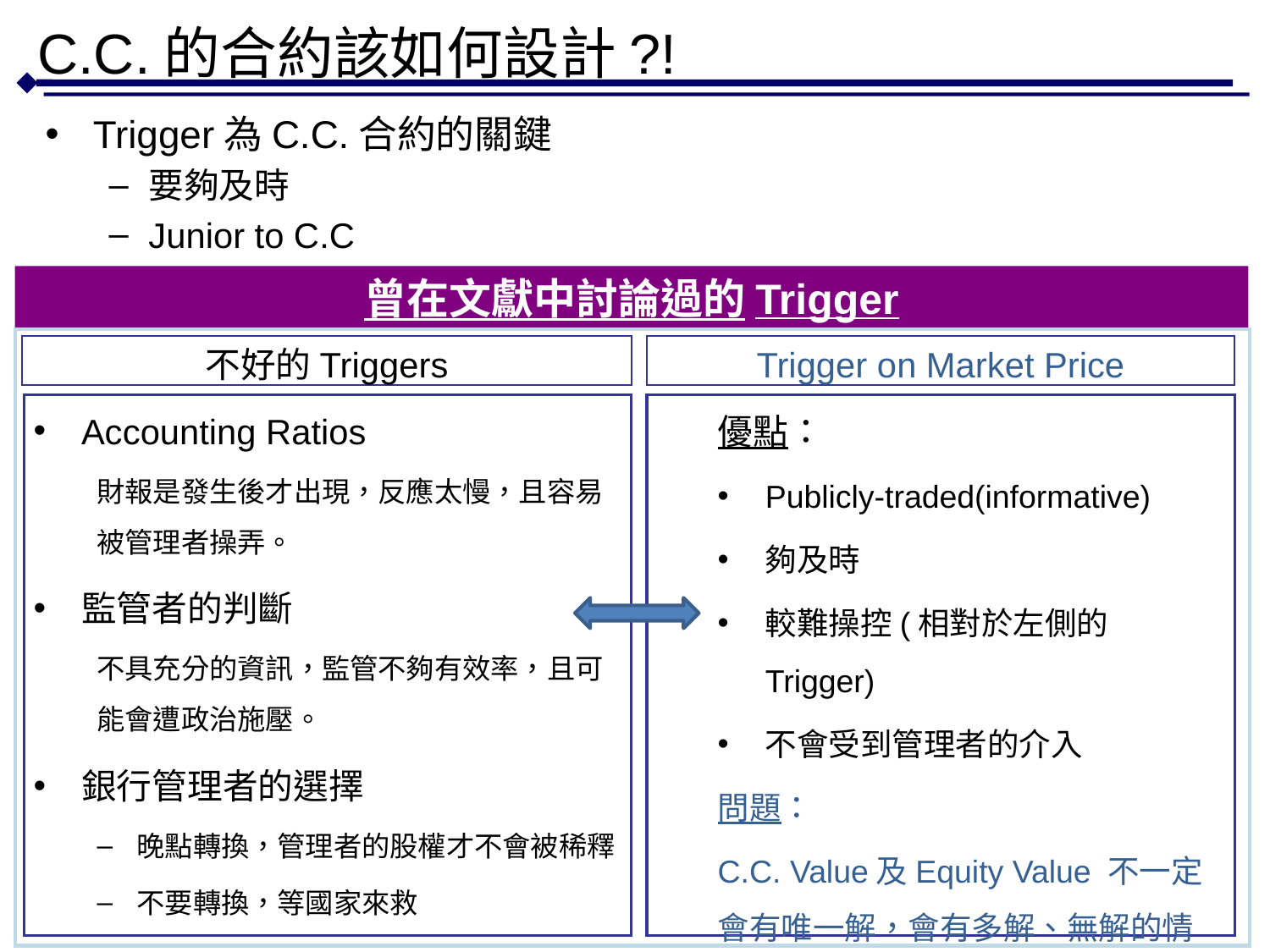

C.C.的合約該如何設計?!

Trigger為C.C.合約的關鍵
要夠及時
Junior to C.C
曾在文獻中討論過的Trigger

不好的Triggers
Trigger on Market Price
Accounting Ratios
財報是發生後才出現，反應太慢，且容易
被管理者操弄。
監管者的判斷
不具充分的資訊，監管不夠有效率，且可
能會遭政治施壓。
銀行管理者的選擇
晚點轉換，管理者的股權才不會被稀釋
不要轉換，等國家來救
優點：
Publicly-traded(informative)
夠及時
較難操控(相對於左側的Trigger)
不會受到管理者的介入
問題：
C.C. Value及Equity Value 不一定會有唯一解，會有多解、無解的情形。